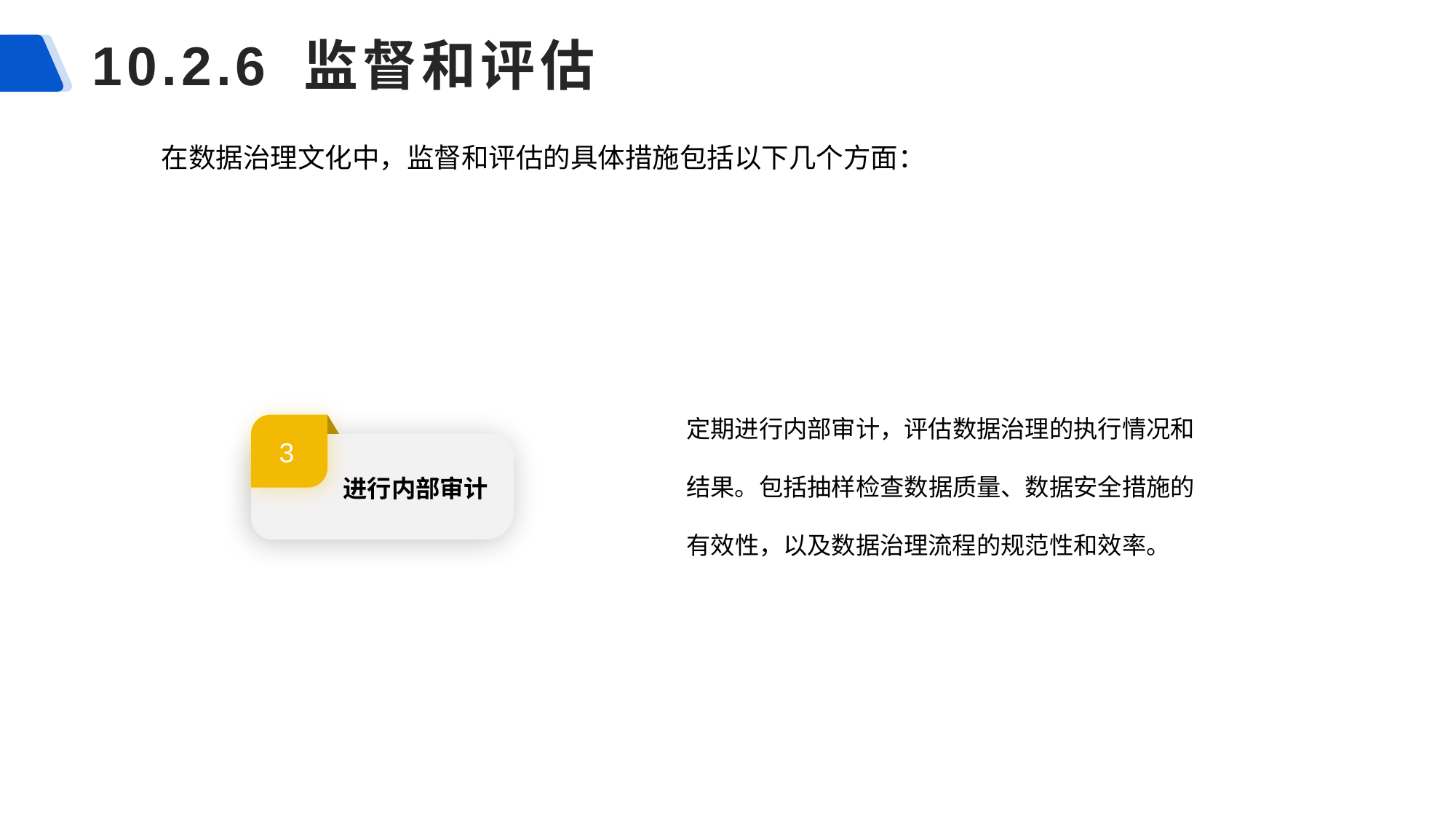

# 10.2.6 监督和评估
在数据治理文化中，监督和评估的具体措施包括以下几个方面：
定期进行内部审计，评估数据治理的执行情况和结果。包括抽样检查数据质量、数据安全措施的有效性，以及数据治理流程的规范性和效率。

3

进行内部审计